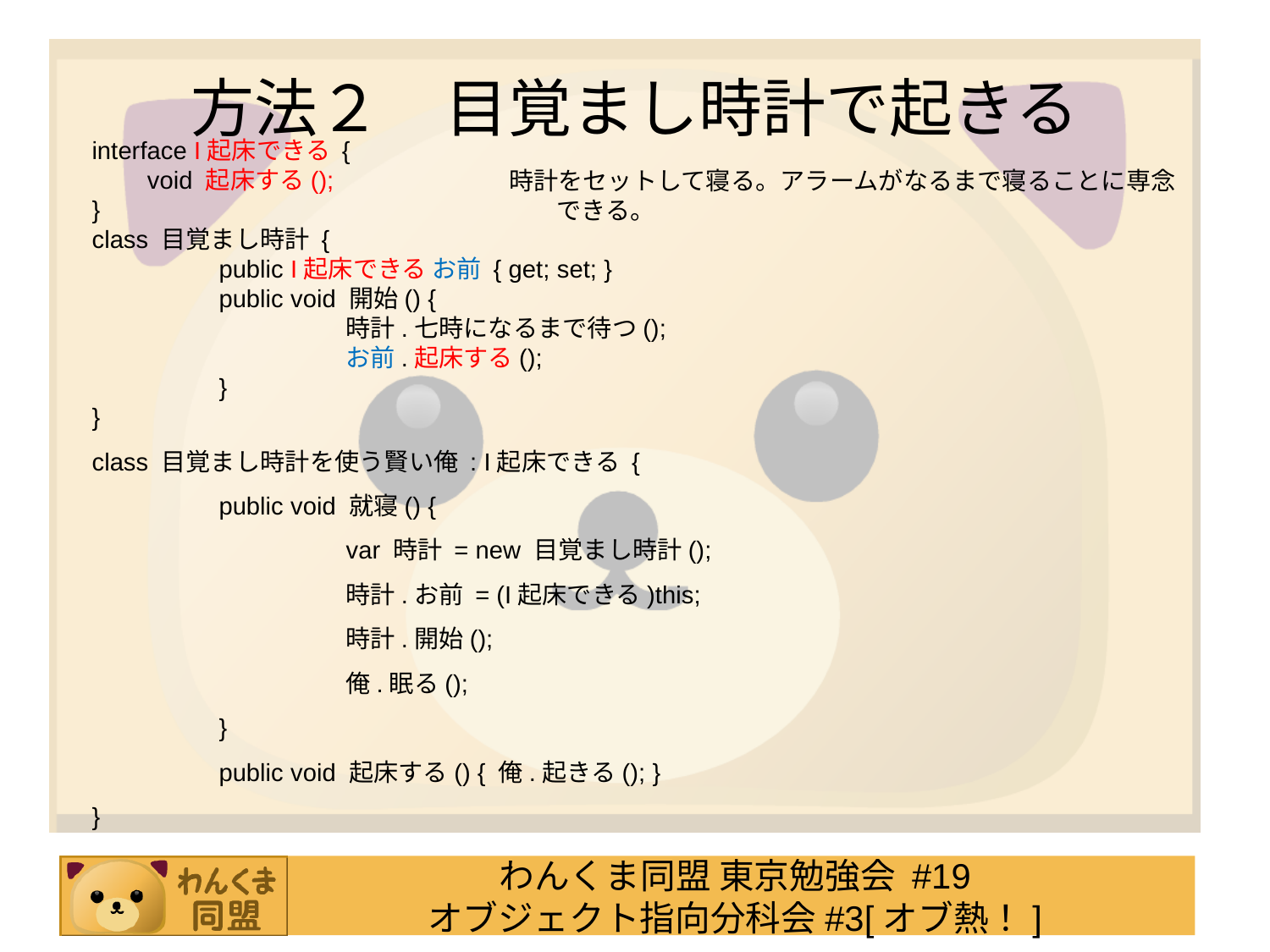

# 方法２　目覚まし時計で起きる
interface I起床できる {
　　void 起床する();
}
class 目覚まし時計 {
	public I起床できる お前 { get; set; }
	public void 開始() {
		時計.七時になるまで待つ();
		お前.起床する();
	}
}
class 目覚まし時計を使う賢い俺 : I起床できる {
	public void 就寝() {
		var 時計 = new 目覚まし時計();
		時計.お前 = (I起床できる)this;
		時計.開始();
		俺.眠る();
	}
	public void 起床する() { 俺.起きる(); }
}

時計をセットして寝る。アラームがなるまで寝ることに専念できる。